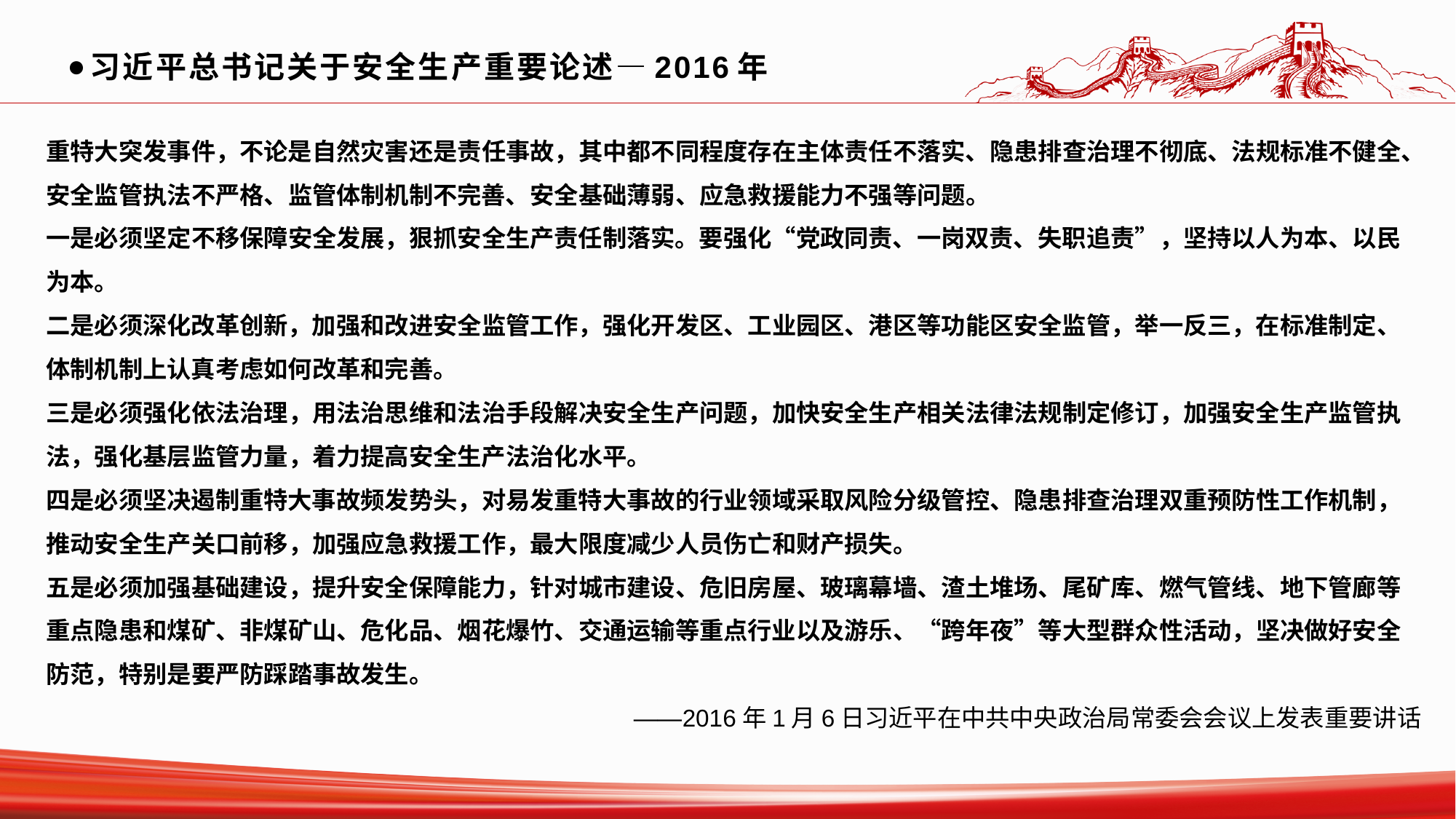

习近平总书记关于安全生产重要论述—2016年
重特大突发事件，不论是自然灾害还是责任事故，其中都不同程度存在主体责任不落实、隐患排查治理不彻底、法规标准不健全、安全监管执法不严格、监管体制机制不完善、安全基础薄弱、应急救援能力不强等问题。
一是必须坚定不移保障安全发展，狠抓安全生产责任制落实。要强化“党政同责、一岗双责、失职追责”，坚持以人为本、以民为本。
二是必须深化改革创新，加强和改进安全监管工作，强化开发区、工业园区、港区等功能区安全监管，举一反三，在标准制定、体制机制上认真考虑如何改革和完善。
三是必须强化依法治理，用法治思维和法治手段解决安全生产问题，加快安全生产相关法律法规制定修订，加强安全生产监管执法，强化基层监管力量，着力提高安全生产法治化水平。
四是必须坚决遏制重特大事故频发势头，对易发重特大事故的行业领域采取风险分级管控、隐患排查治理双重预防性工作机制，推动安全生产关口前移，加强应急救援工作，最大限度减少人员伤亡和财产损失。
五是必须加强基础建设，提升安全保障能力，针对城市建设、危旧房屋、玻璃幕墙、渣土堆场、尾矿库、燃气管线、地下管廊等重点隐患和煤矿、非煤矿山、危化品、烟花爆竹、交通运输等重点行业以及游乐、“跨年夜”等大型群众性活动，坚决做好安全防范，特别是要严防踩踏事故发生。
                         ——2016年1月6日习近平在中共中央政治局常委会会议上发表重要讲话